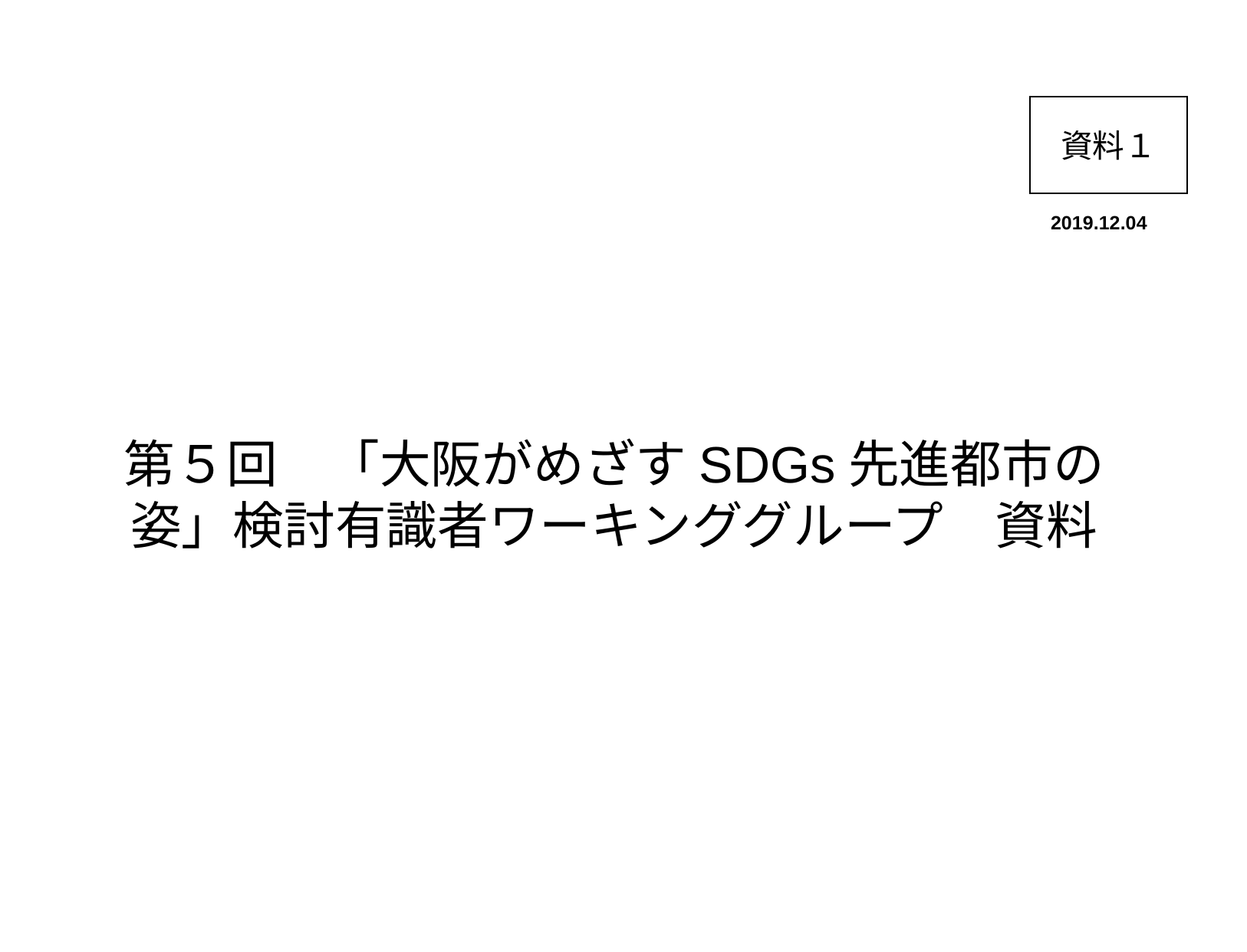

資料１
2019.12.04
第５回　「大阪がめざすSDGs先進都市の姿」検討有識者ワーキンググループ　資料